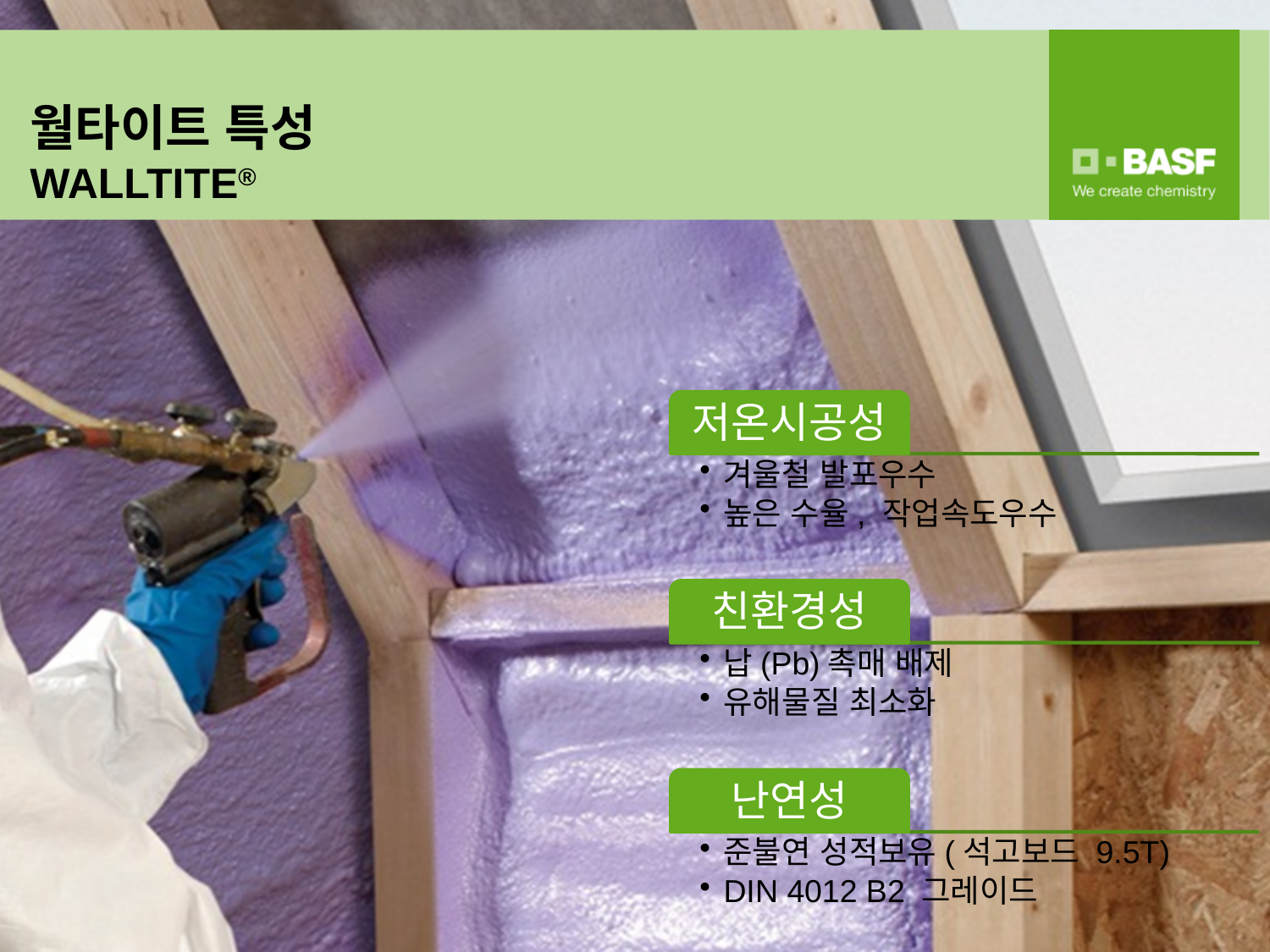

월타이트 특성
WALLTITE®

저온시공성
겨울철 발포우수
높은 수율, 작업속도우수

친환경성
납(Pb)촉매 배제
유해물질 최소화

난연성
준불연 성적보유(석고보드 9.5T)
DIN 4012 B2 그레이드